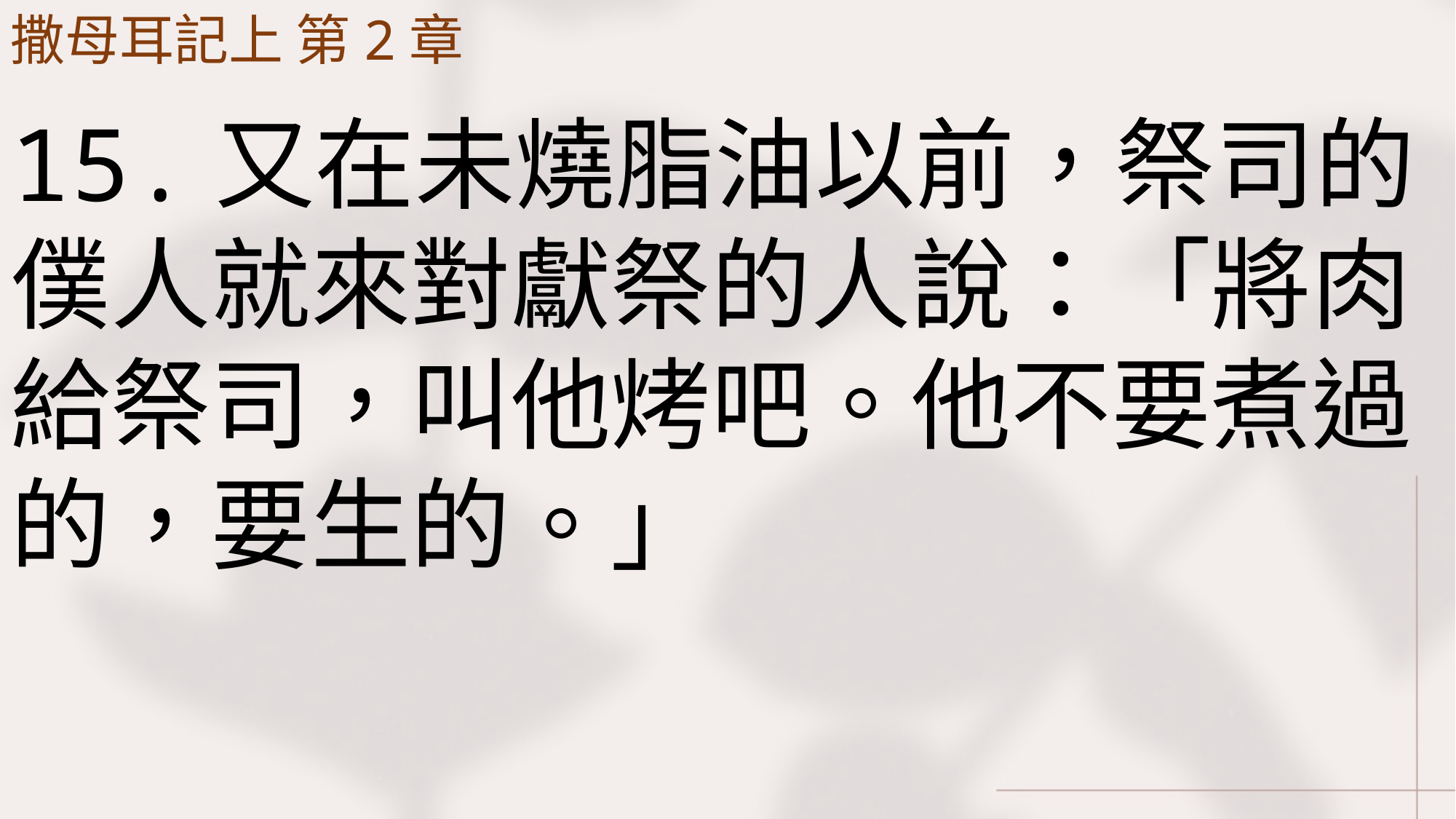

撒母耳記上 第2章
15.又在未燒脂油以前，祭司的僕人就來對獻祭的人說：「將肉給祭司，叫他烤吧。他不要煮過的，要生的。」